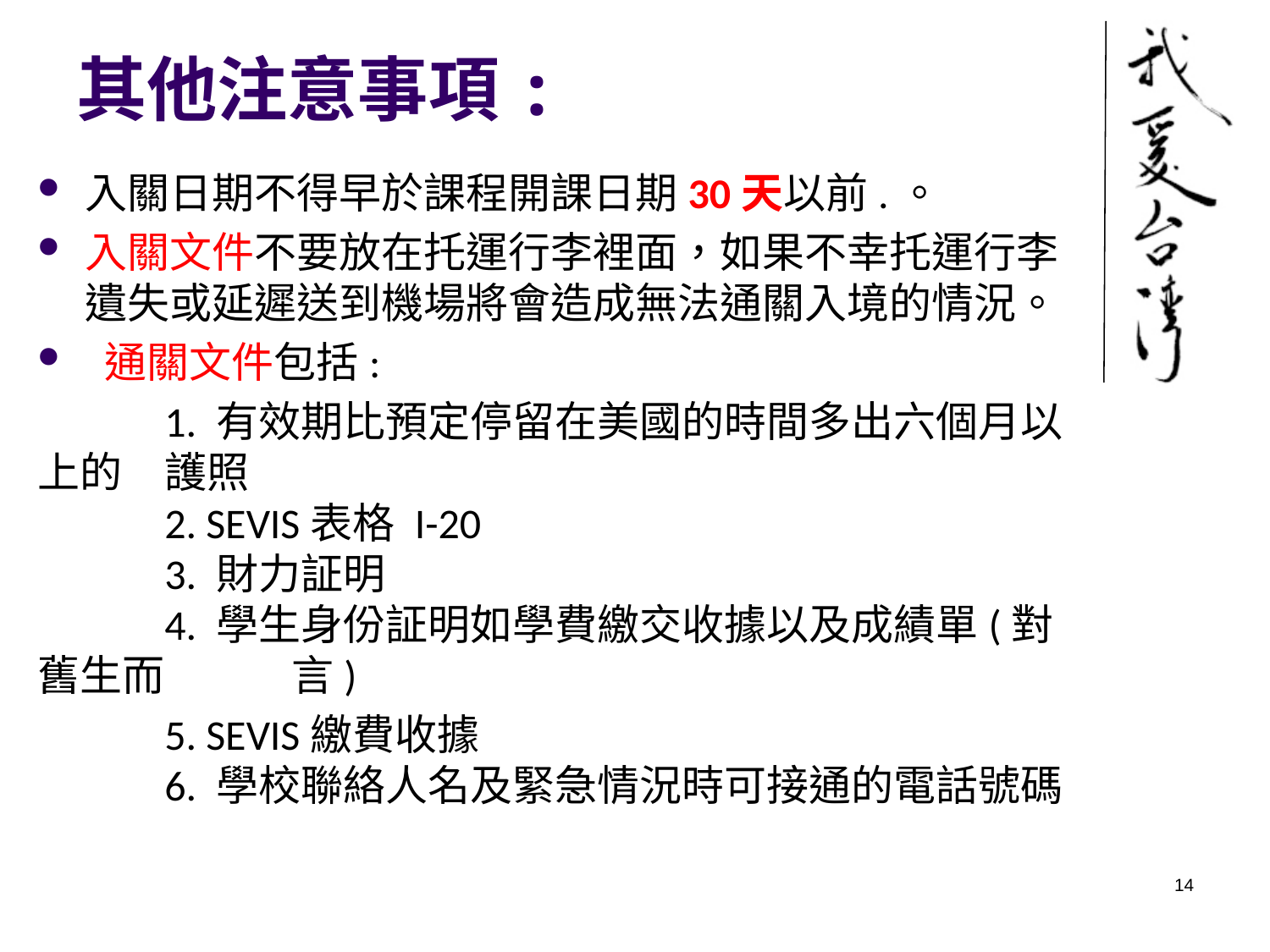

# 其他注意事項:
入關日期不得早於課程開課日期30天以前.。
入關文件不要放在托運行李裡面，如果不幸托運行李遺失或延遲送到機場將會造成無法通關入境的情況。
 通關文件包括:
	1. 有效期比預定停留在美國的時間多出六個月以上的	護照
	2. SEVIS表格 I-20
	3. 財力証明
	4. 學生身份証明如學費繳交收據以及成績單(對舊生而	言)
	5. SEVIS繳費收據
	6. 學校聯絡人名及緊急情況時可接通的電話號碼
14